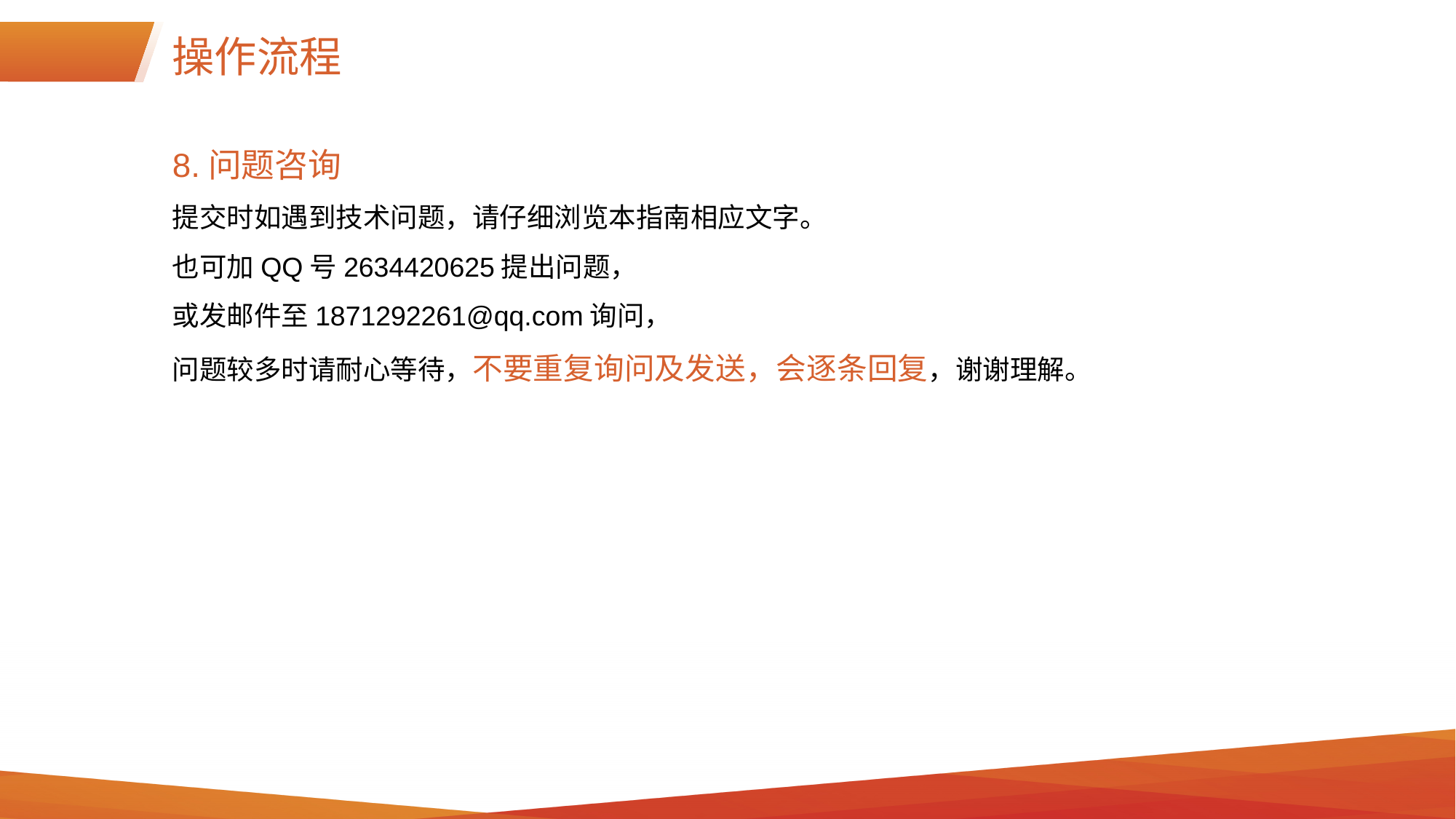

操作流程
8.问题咨询
提交时如遇到技术问题，请仔细浏览本指南相应文字。
也可加QQ号2634420625提出问题，
或发邮件至1871292261@qq.com询问，
问题较多时请耐心等待，不要重复询问及发送，会逐条回复，谢谢理解。